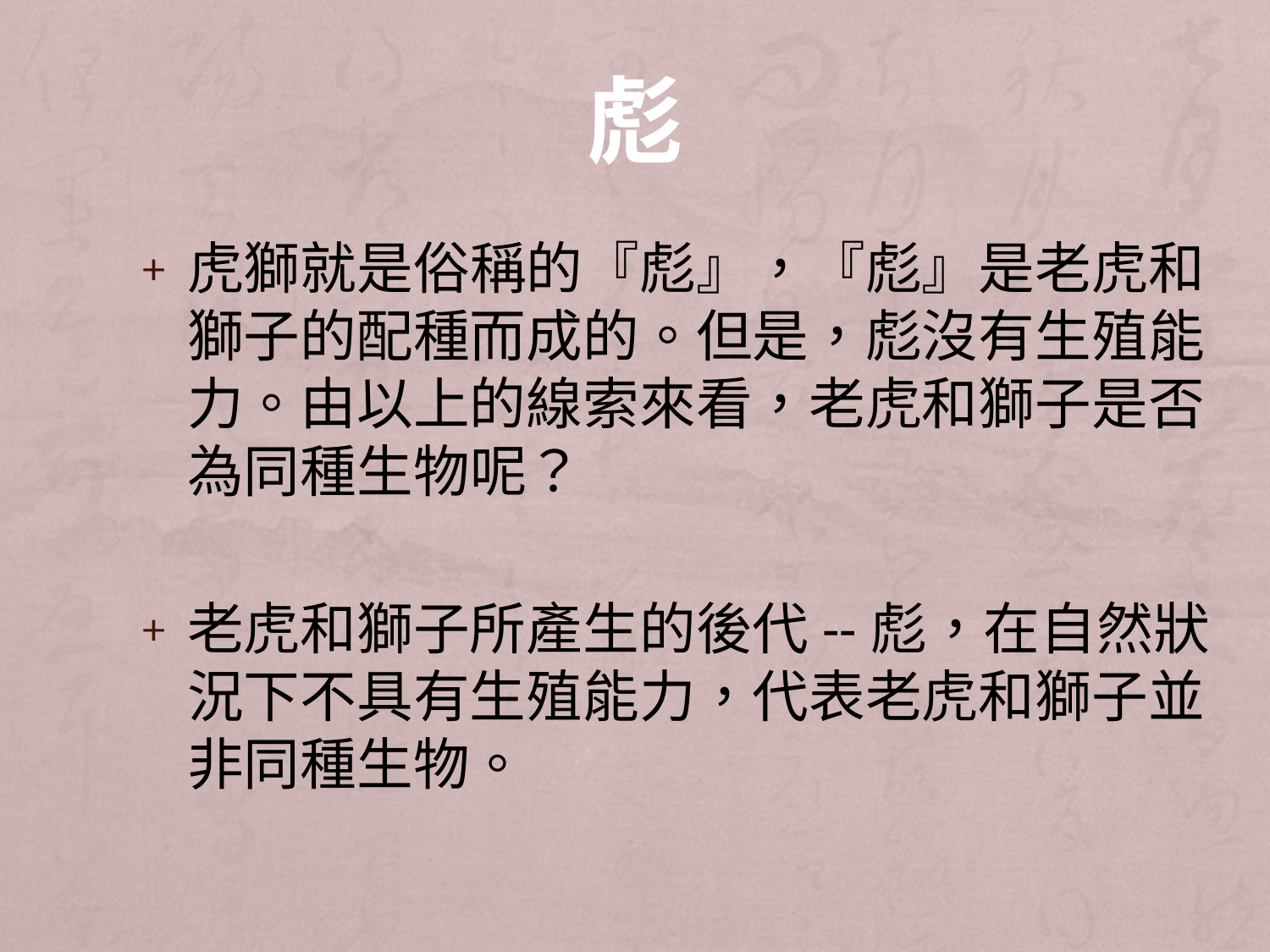

# 彪
虎獅就是俗稱的『彪』，『彪』是老虎和獅子的配種而成的。但是，彪沒有生殖能力。由以上的線索來看，老虎和獅子是否為同種生物呢？

老虎和獅子所產生的後代--彪，在自然狀況下不具有生殖能力，代表老虎和獅子並非同種生物。